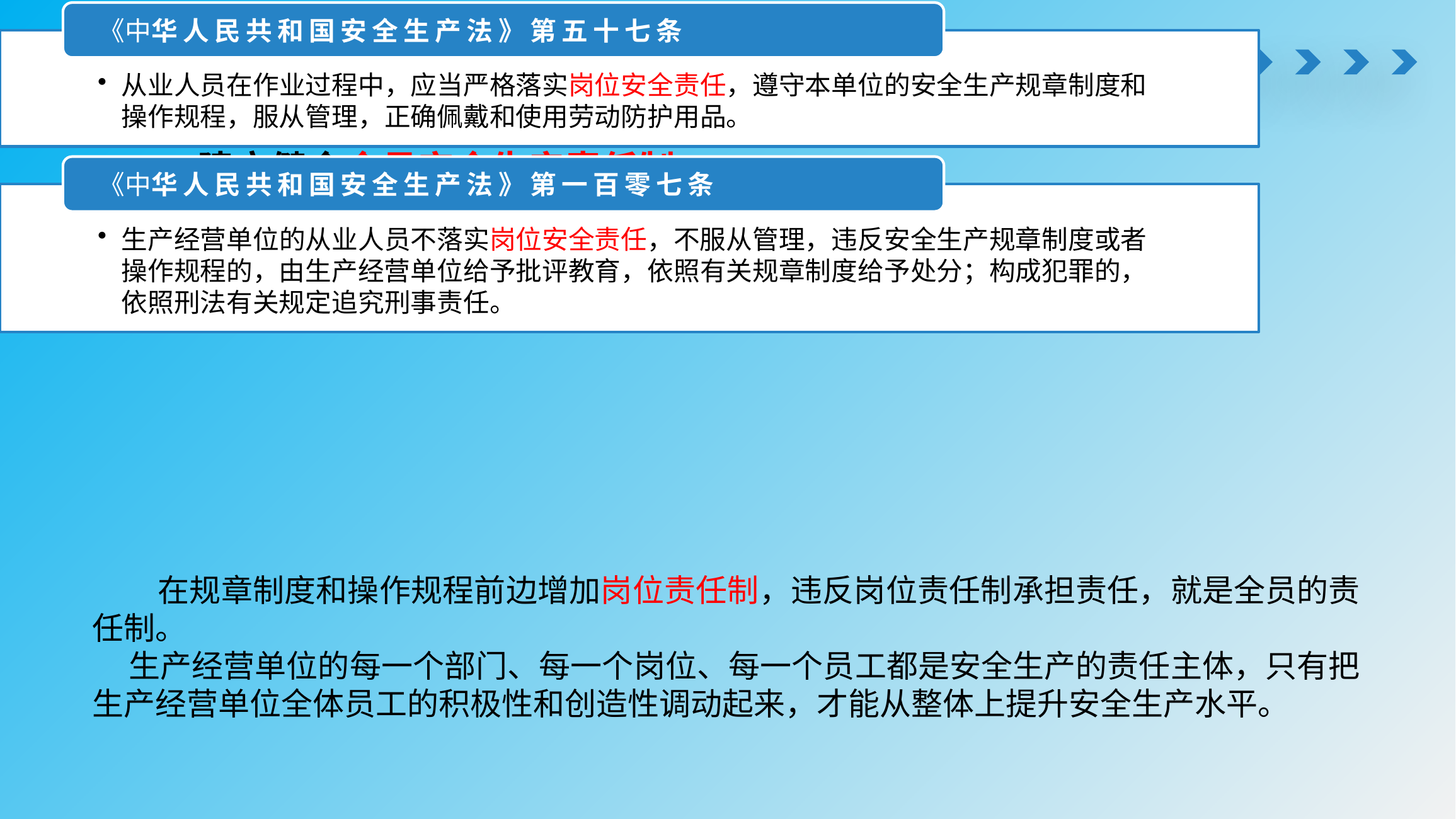

# （二）强化企业主体责任
          1.建立健全全员安全生产责任制
从业人员在作业过程中，应当严格落实岗位安全责任，遵守本单位的安全生产规章制度和操作规程，服从管理，正确佩戴和使用劳动防护用品。
《中华人民共和国安全生产法》第五十七条
生产经营单位的从业人员不落实岗位安全责任，不服从管理，违反安全生产规章制度或者操作规程的，由生产经营单位给予批评教育，依照有关规章制度给予处分；构成犯罪的，依照刑法有关规定追究刑事责任。
《中华人民共和国安全生产法》第一百零七条

        在规章制度和操作规程前边增加岗位责任制，违反岗位责任制承担责任，就是全员的责任制。
    生产经营单位的每一个部门、每一个岗位、每一个员工都是安全生产的责任主体，只有把生产经营单位全体员工的积极性和创造性调动起来，才能从整体上提升安全生产水平。